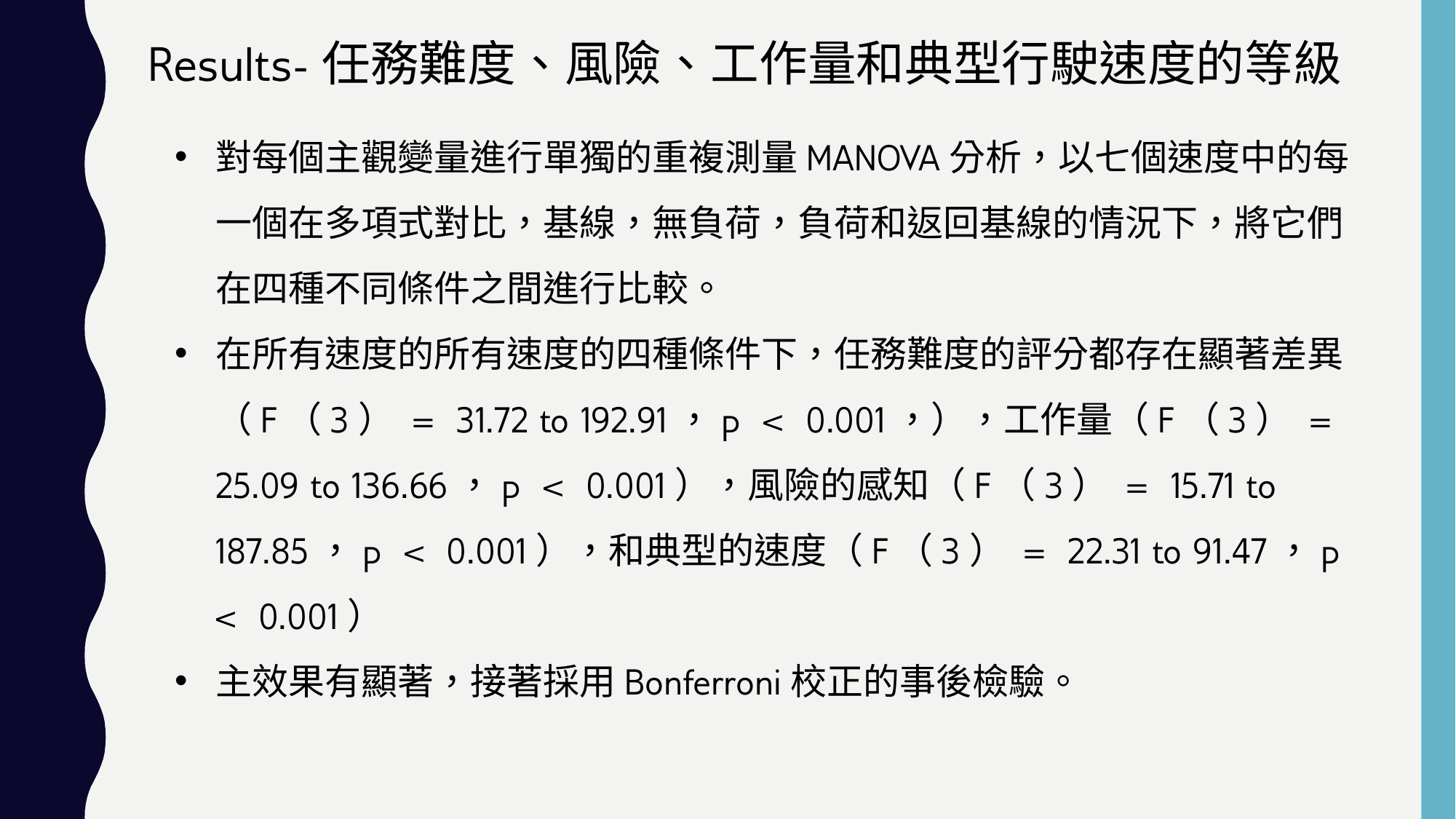

Results-任務難度、風險、工作量和典型行駛速度的等級
對每個主觀變量進行單獨的重複測量MANOVA分析，以七個速度中的每一個在多項式對比，基線，無負荷，負荷和返回基線的情況下，將它們在四種不同條件之間進行比較。
在所有速度的所有速度的四種條件下，任務難度的評分都存在顯著差異（F（3） =  31.72 to 192.91，p  <  0.001，），工作量（F（3） =  25.09 to 136.66，p  <  0.001），風險的感知（F（3） =  15.71 to 187.85，p  <  0.001），和典型的速度（F（3） =  22.31 to 91.47，p  <  0.001）
主效果有顯著，接著採用Bonferroni校正的事後檢驗。